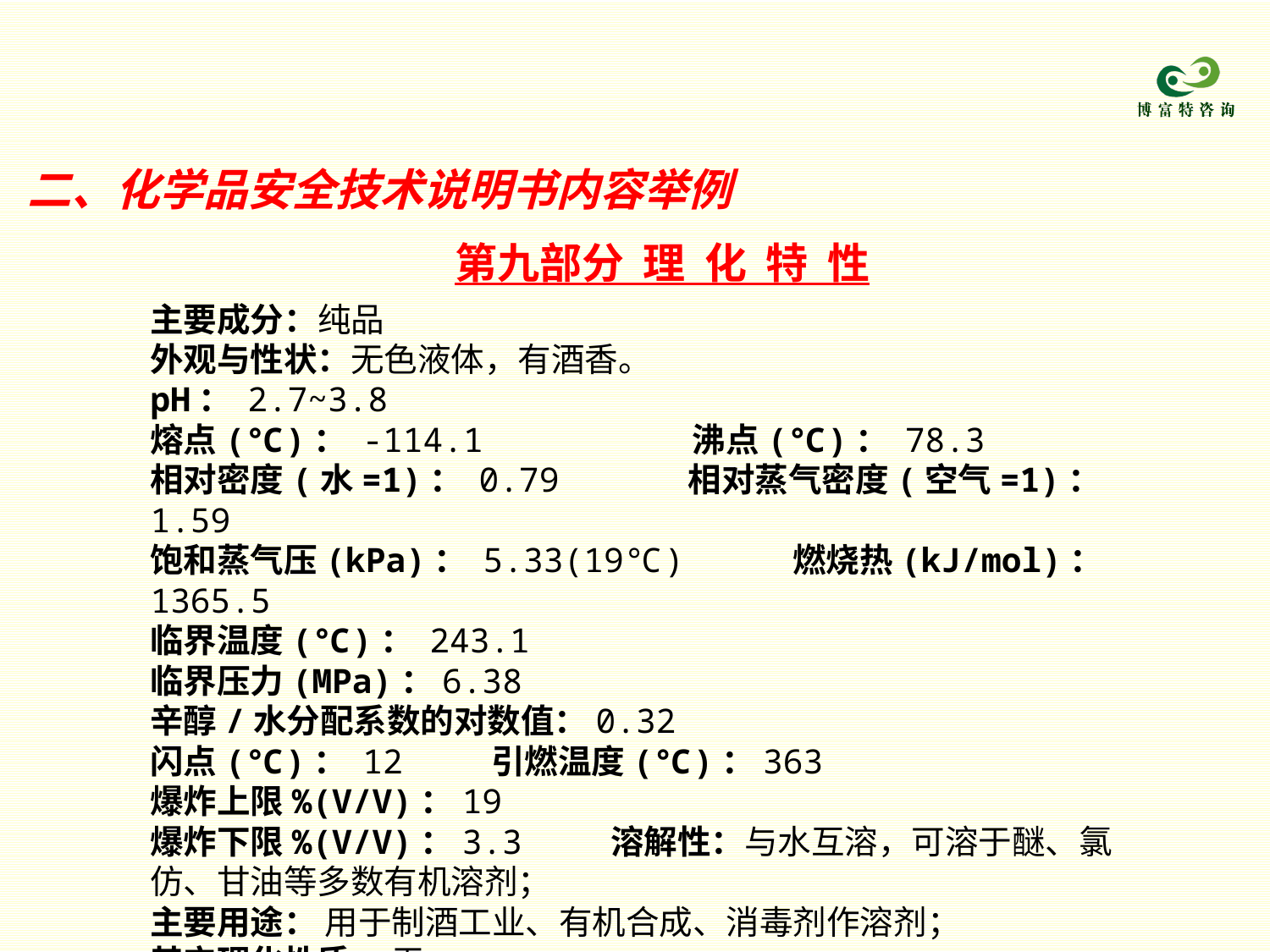

二、化学品安全技术说明书内容举例
第九部分  理  化  特  性
主要成分：纯品
外观与性状：无色液体，有酒香。
pH： 2.7~3.8
熔点(℃)： -114.1          沸点(℃)： 78.3
相对密度(水=1)： 0.79      相对蒸气密度(空气=1)： 1.59
饱和蒸气压(kPa)： 5.33(19℃)     燃烧热(kJ/mol)： 1365.5
临界温度(℃)： 243.1
临界压力(MPa)：6.38
辛醇/水分配系数的对数值：0.32
闪点(℃)： 12    引燃温度(℃)：363   爆炸上限%(V/V)：19
爆炸下限%(V/V)：3.3    溶解性：与水互溶，可溶于醚、氯仿、甘油等多数有机溶剂；
主要用途： 用于制酒工业、有机合成、消毒剂作溶剂；
其它理化性质： 无